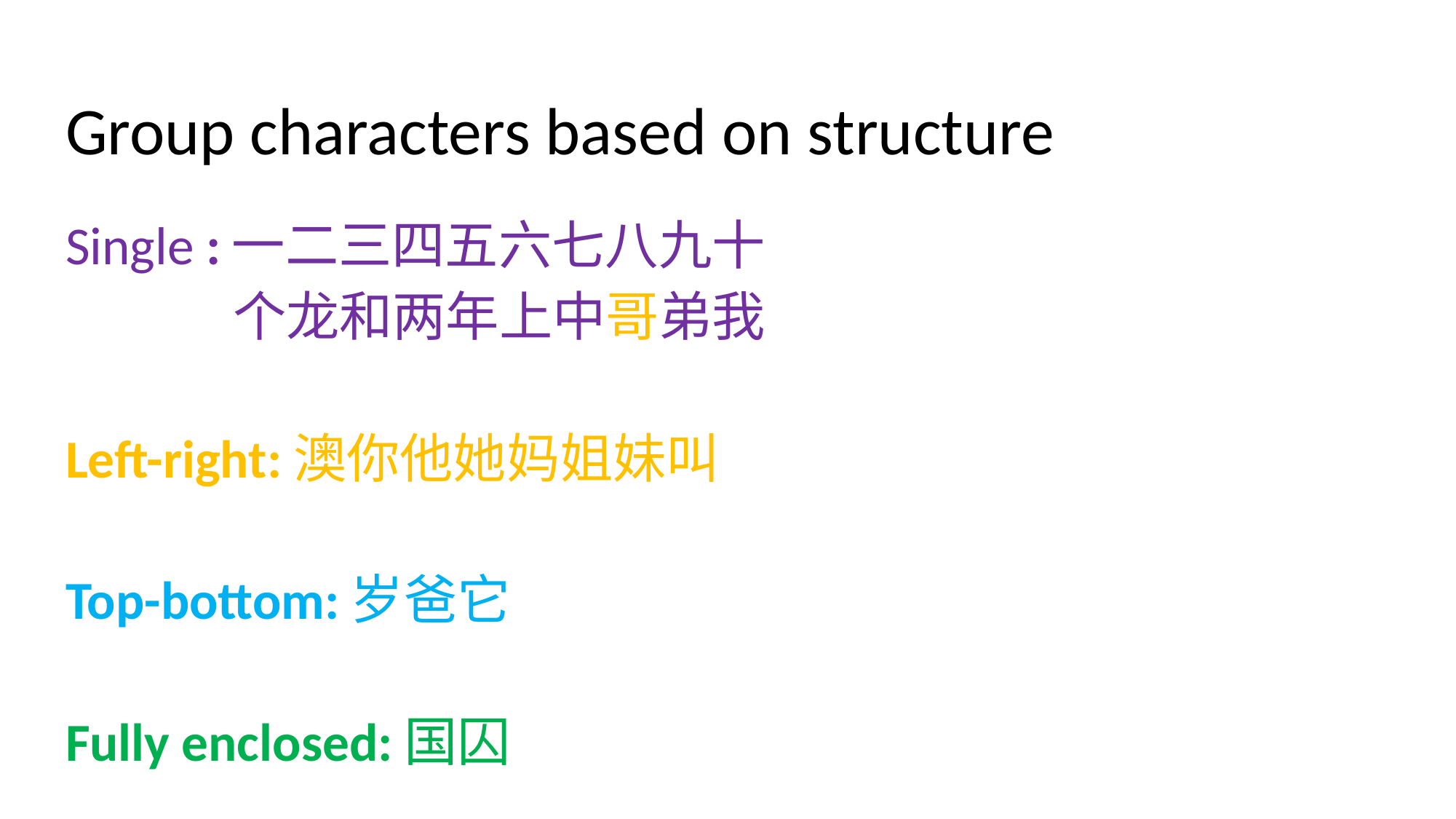

# Group characters based on structure
Single :一二三四五六七八九十
             个龙和两年上中哥弟我

Left-right:澳你他她妈姐妹叫

Top-bottom:岁爸它

Fully enclosed:国囚